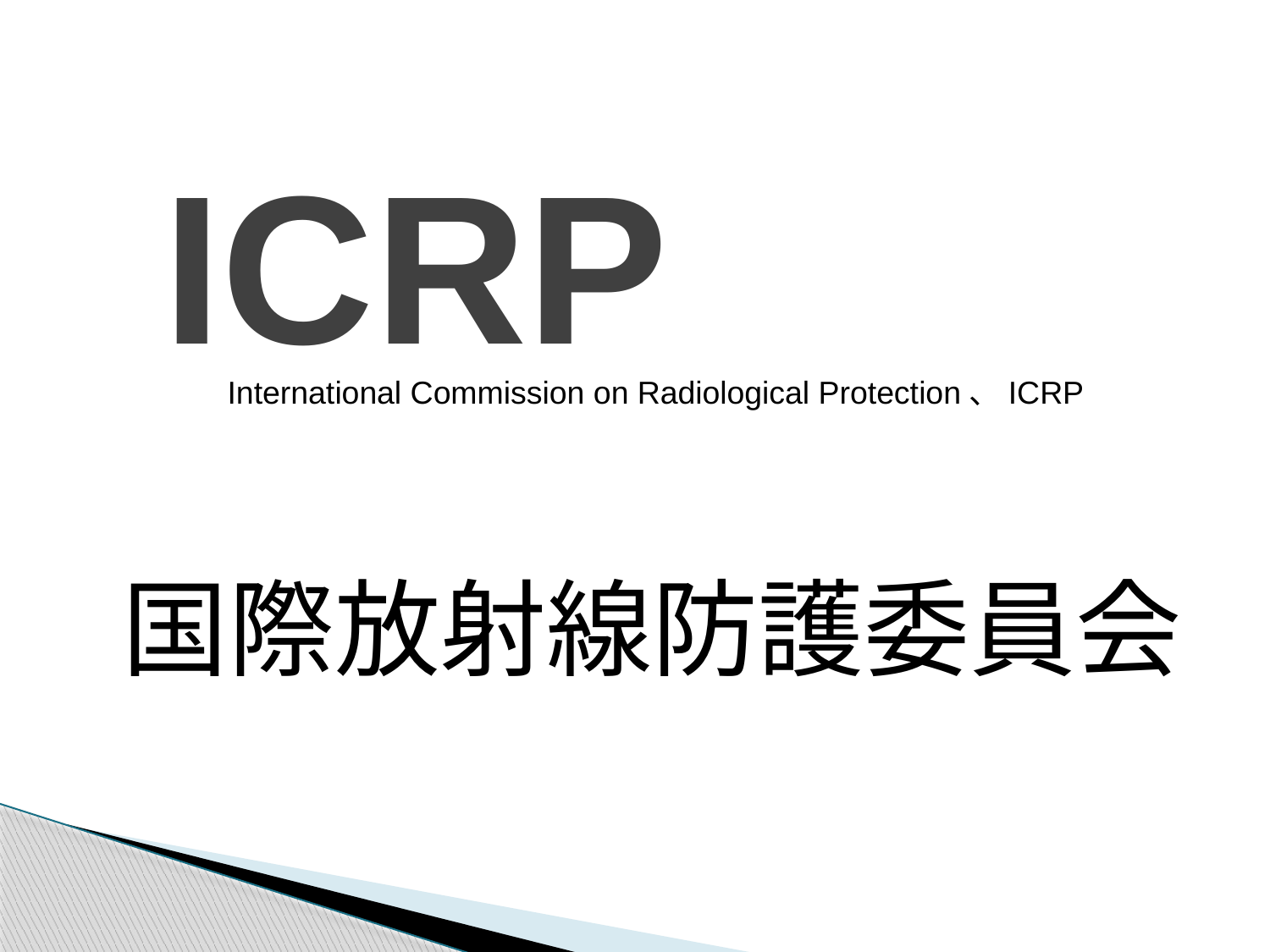

#
ICRP

International Commission on Radiological Protection、ICRP
国際放射線防護委員会